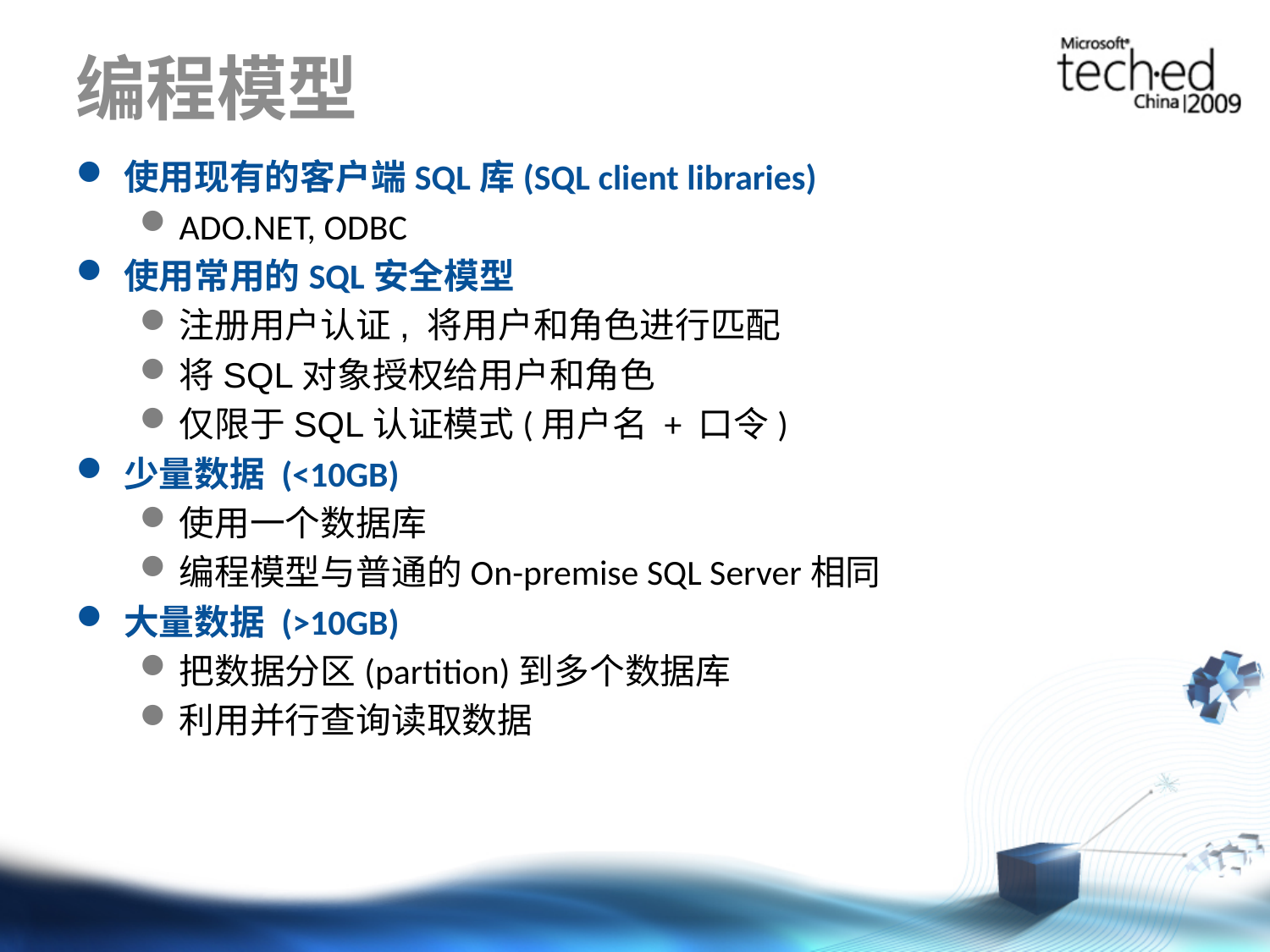

# 编程模型
使用现有的客户端SQL库(SQL client libraries)
ADO.NET, ODBC
使用常用的SQL安全模型
注册用户认证, 将用户和角色进行匹配
将SQL对象授权给用户和角色
仅限于SQL认证模式(用户名 + 口令)
少量数据 (<10GB)
使用一个数据库
编程模型与普通的On-premise SQL Server相同
大量数据 (>10GB)
把数据分区(partition)到多个数据库
利用并行查询读取数据